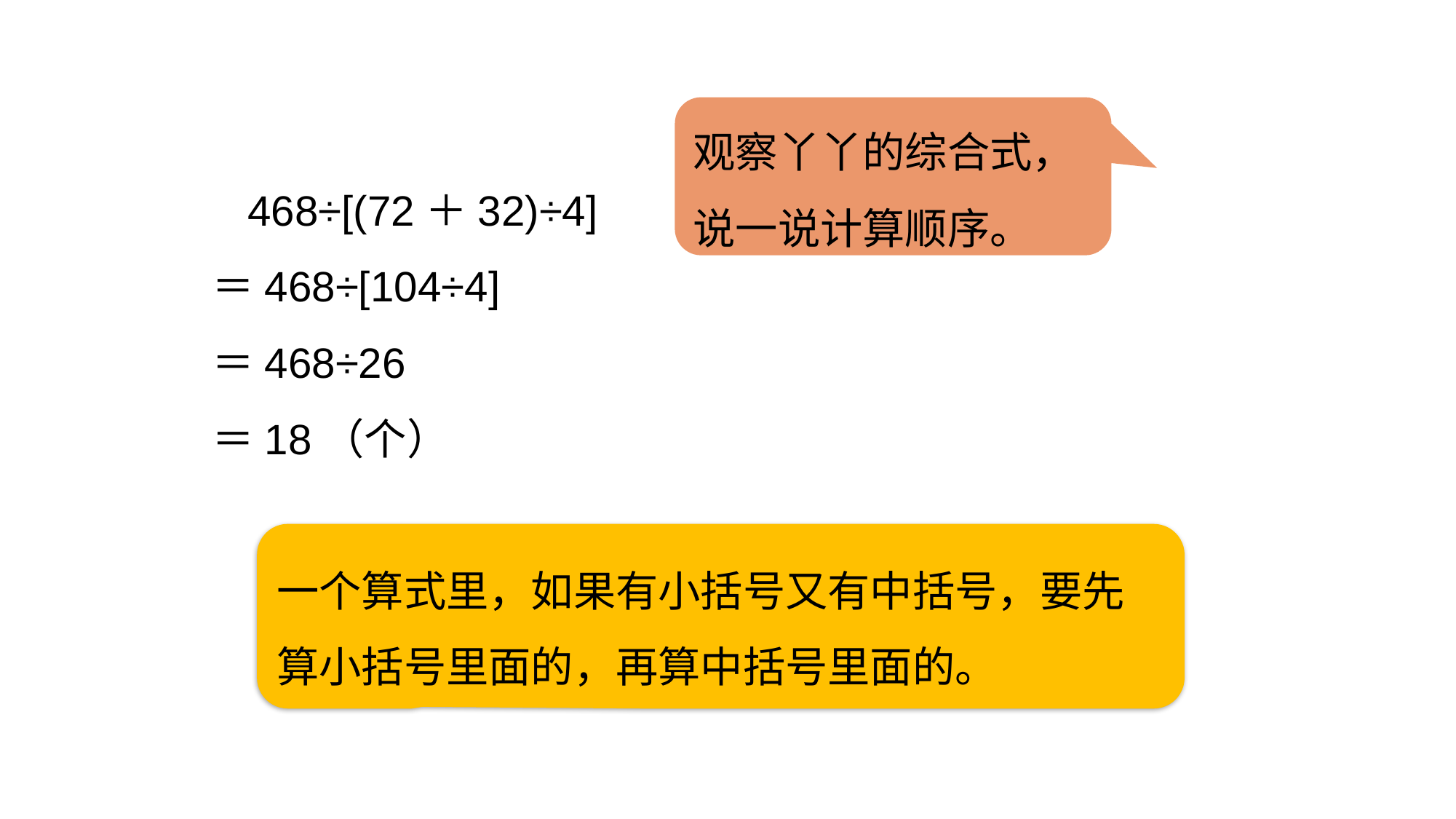

观察丫丫的综合式，说一说计算顺序。
   468÷[(72＋32)÷4]
＝468÷[104÷4]
＝468÷26
＝18（个）
一个算式里，如果有小括号又有中括号，要先算小括号里面的，再算中括号里面的。